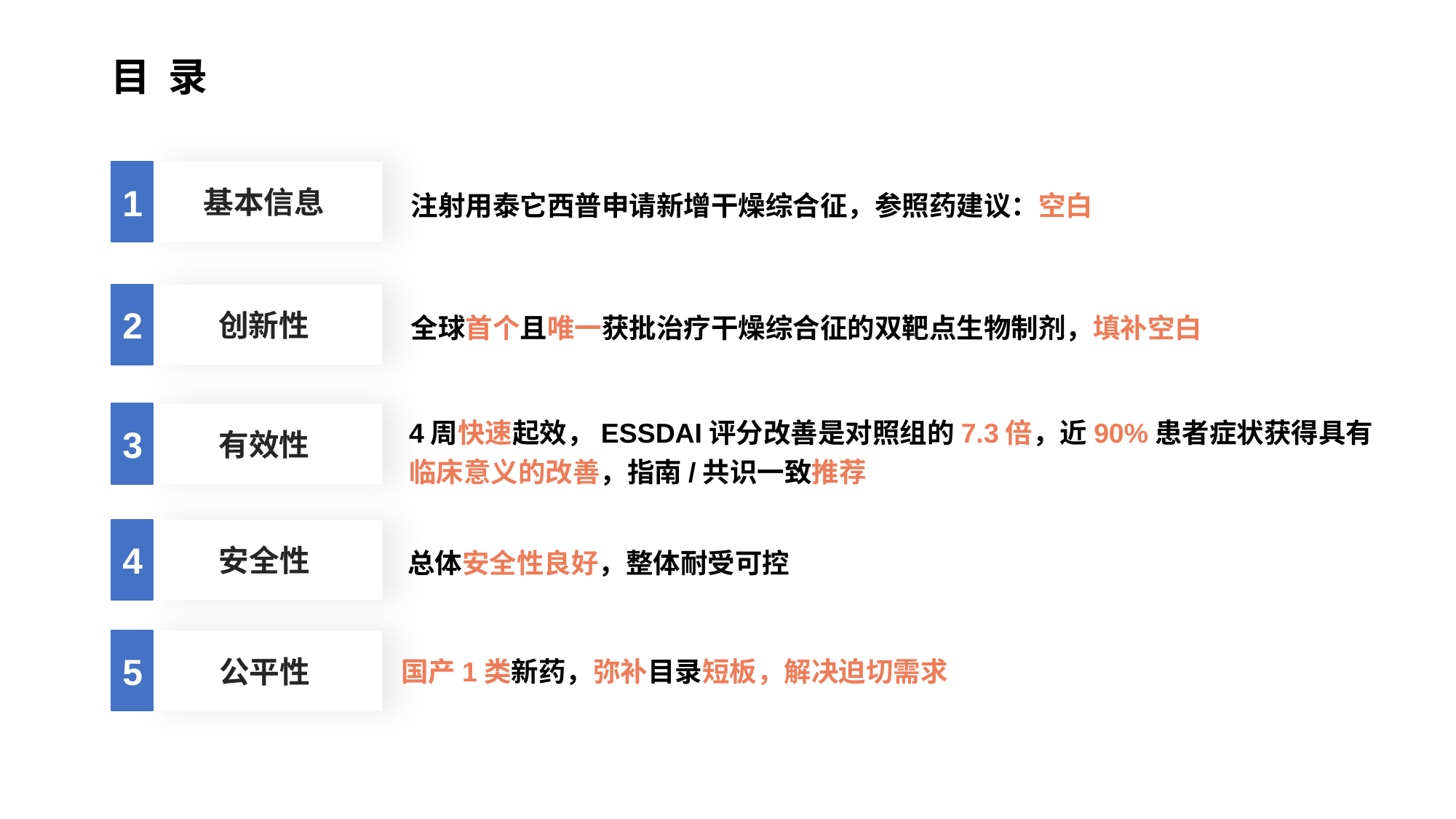

# 目  录
1
基本信息
注射用泰它西普申请新增干燥综合征，参照药建议：空白
2
创新性
全球首个且唯一获批治疗干燥综合征的双靶点生物制剂，填补空白
3
有效性
4周快速起效，ESSDAI评分改善是对照组的7.3倍，近90%患者症状获得具有临床意义的改善，指南/共识一致推荐
4
安全性
总体安全性良好，整体耐受可控
5
公平性
国产1类新药，弥补目录短板，解决迫切需求